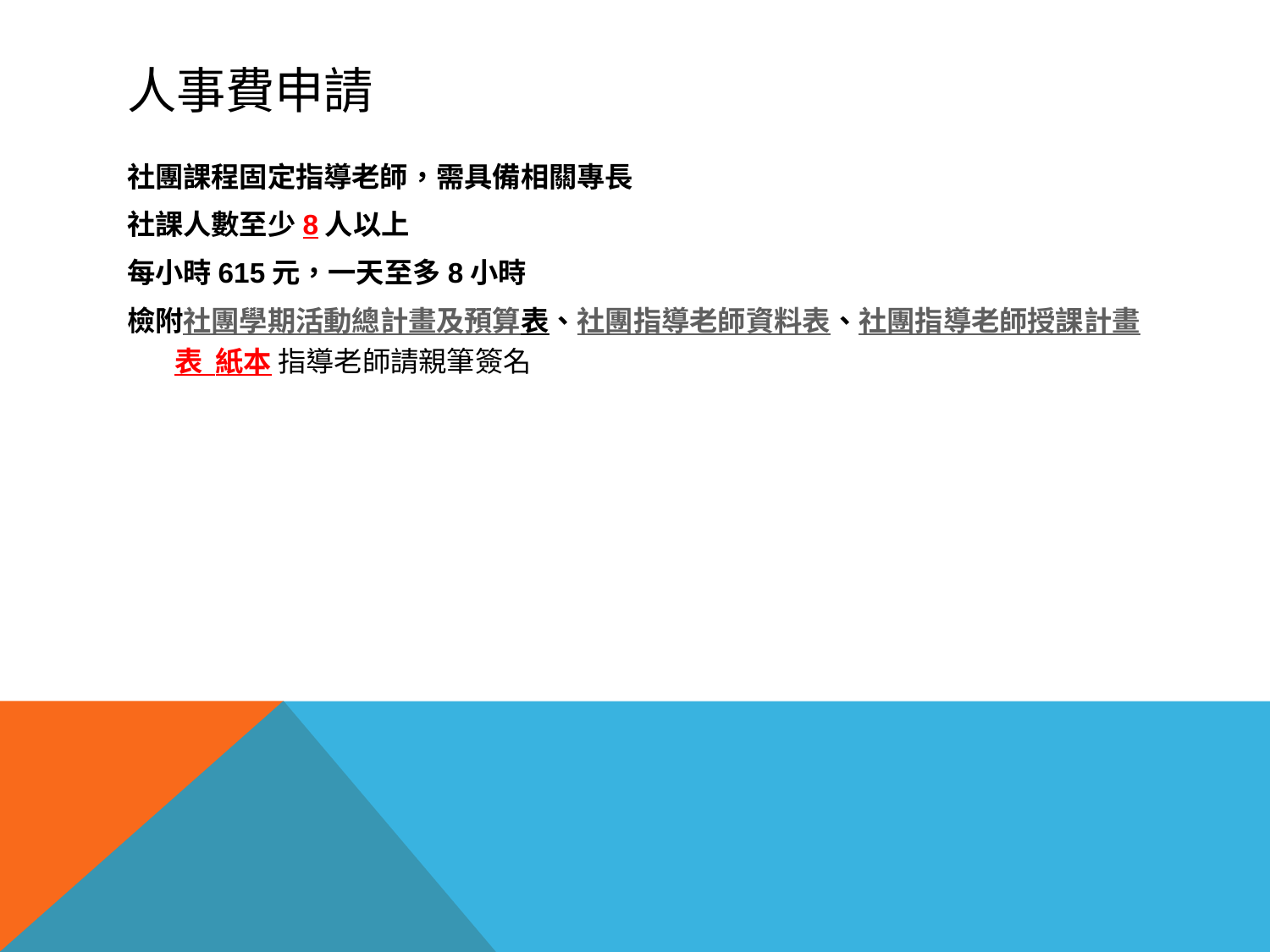

# 人事費申請
社團課程固定指導老師，需具備相關專長
社課人數至少8人以上
每小時615元，一天至多8小時
檢附社團學期活動總計畫及預算表、社團指導老師資料表、社團指導老師授課計畫表  紙本 指導老師請親筆簽名